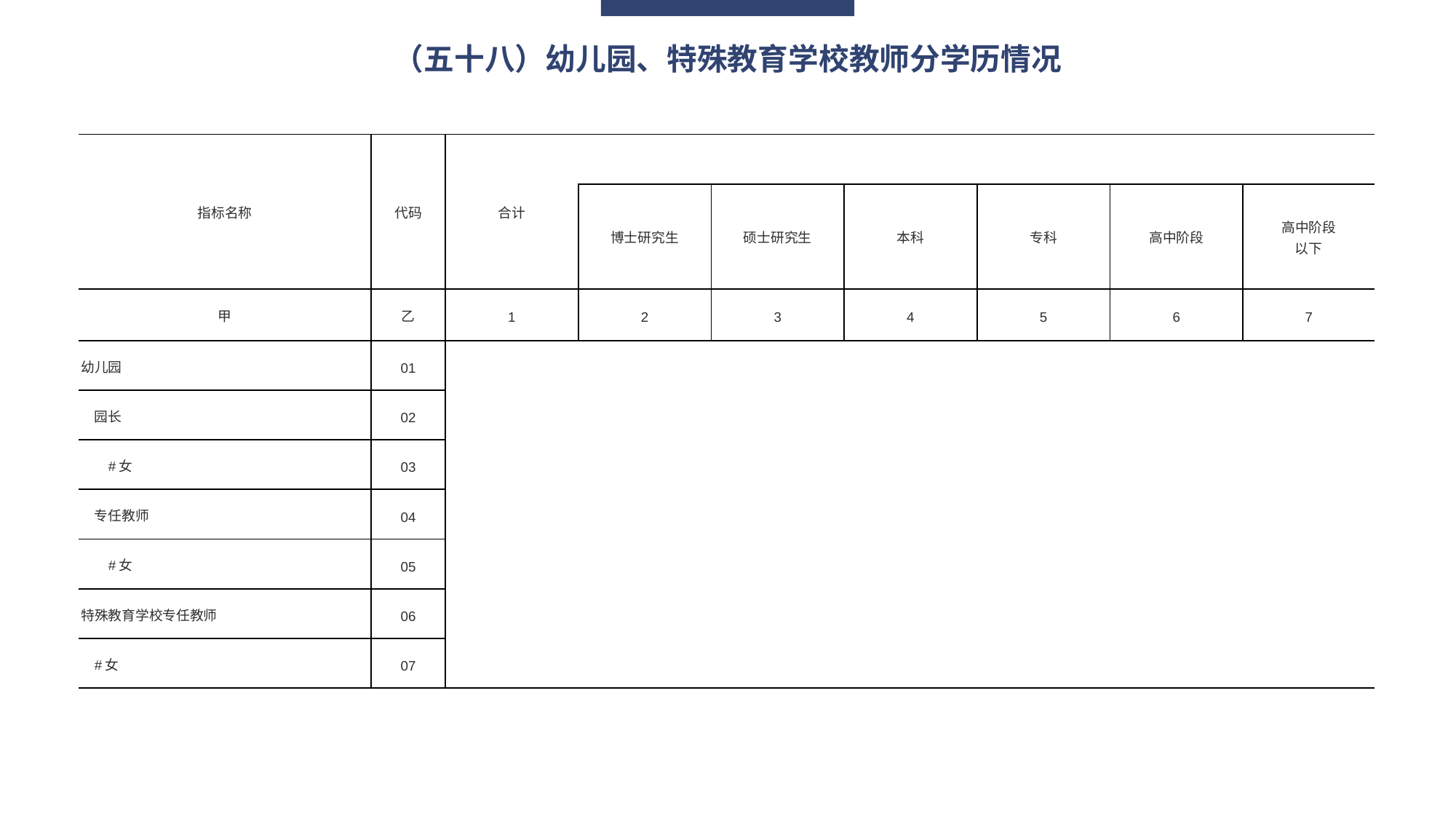

（五十八）幼儿园、特殊教育学校教师分学历情况
| 指标名称 | 代码 | 合计 |  |  |  |  |  |  |
| --- | --- | --- | --- | --- | --- | --- | --- | --- |
|  |  |  | 博士研究生 | 硕士研究生 | 本科 | 专科 | 高中阶段 | 高中阶段 以下 |
| 甲 | 乙 | 1 | 2 | 3 | 4 | 5 | 6 | 7 |
| 幼儿园 | 01 |  |  |  |  |  |  |  |
| 园长 | 02 |  |  |  |  |  |  |  |
| #女 | 03 |  |  |  |  |  |  |  |
| 专任教师 | 04 |  |  |  |  |  |  |  |
| #女 | 05 |  |  |  |  |  |  |  |
| 特殊教育学校专任教师 | 06 |  |  |  |  |  |  |  |
| #女 | 07 |  |  |  |  |  |  |  |